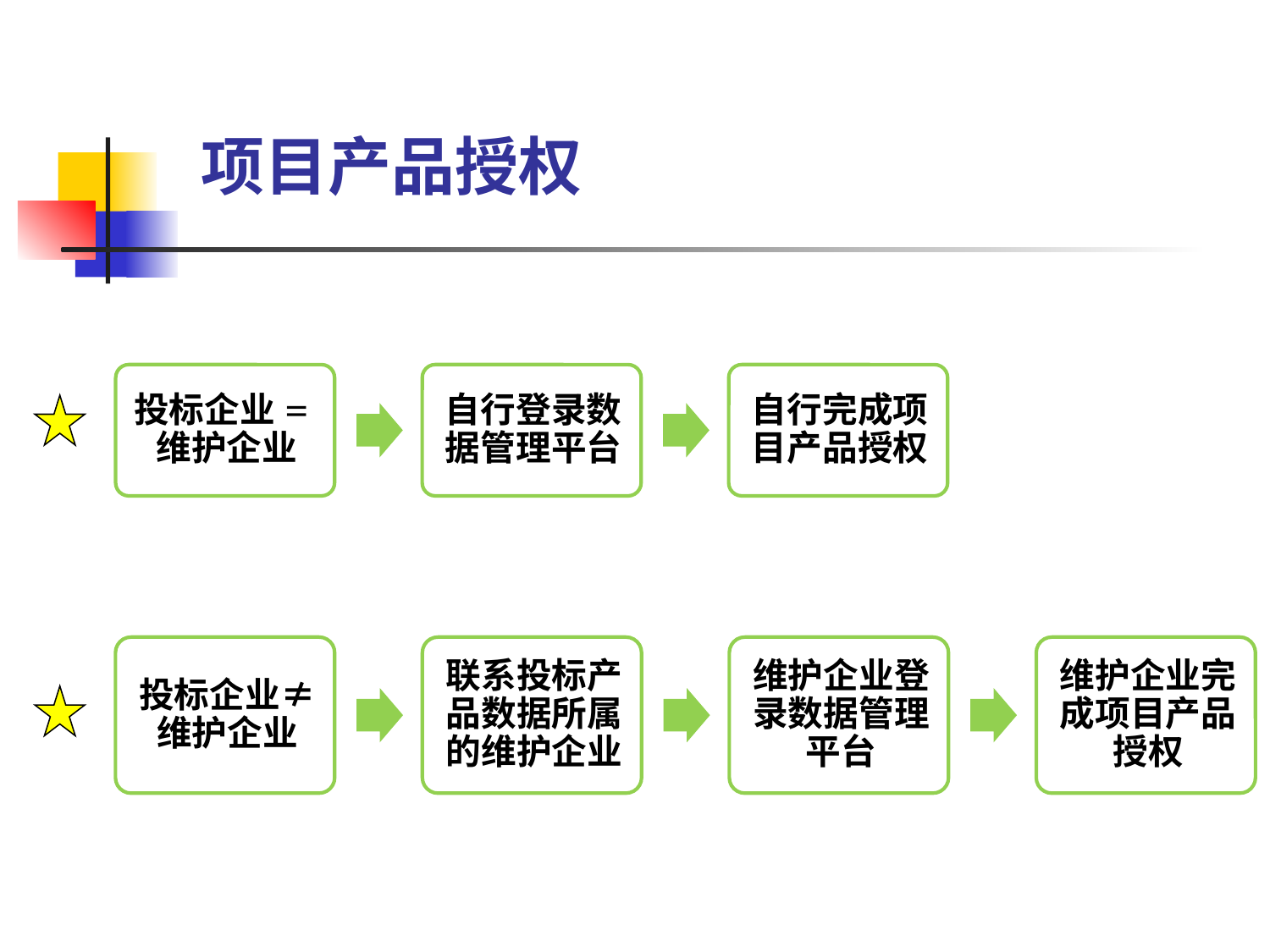

# 项目产品授权
投标企业=维护企业

自行登录数据管理平台

自行完成项目产品授权

投标企业≠维护企业

联系投标产品数据所属的维护企业

维护企业登录数据管理平台

维护企业完成项目产品授权